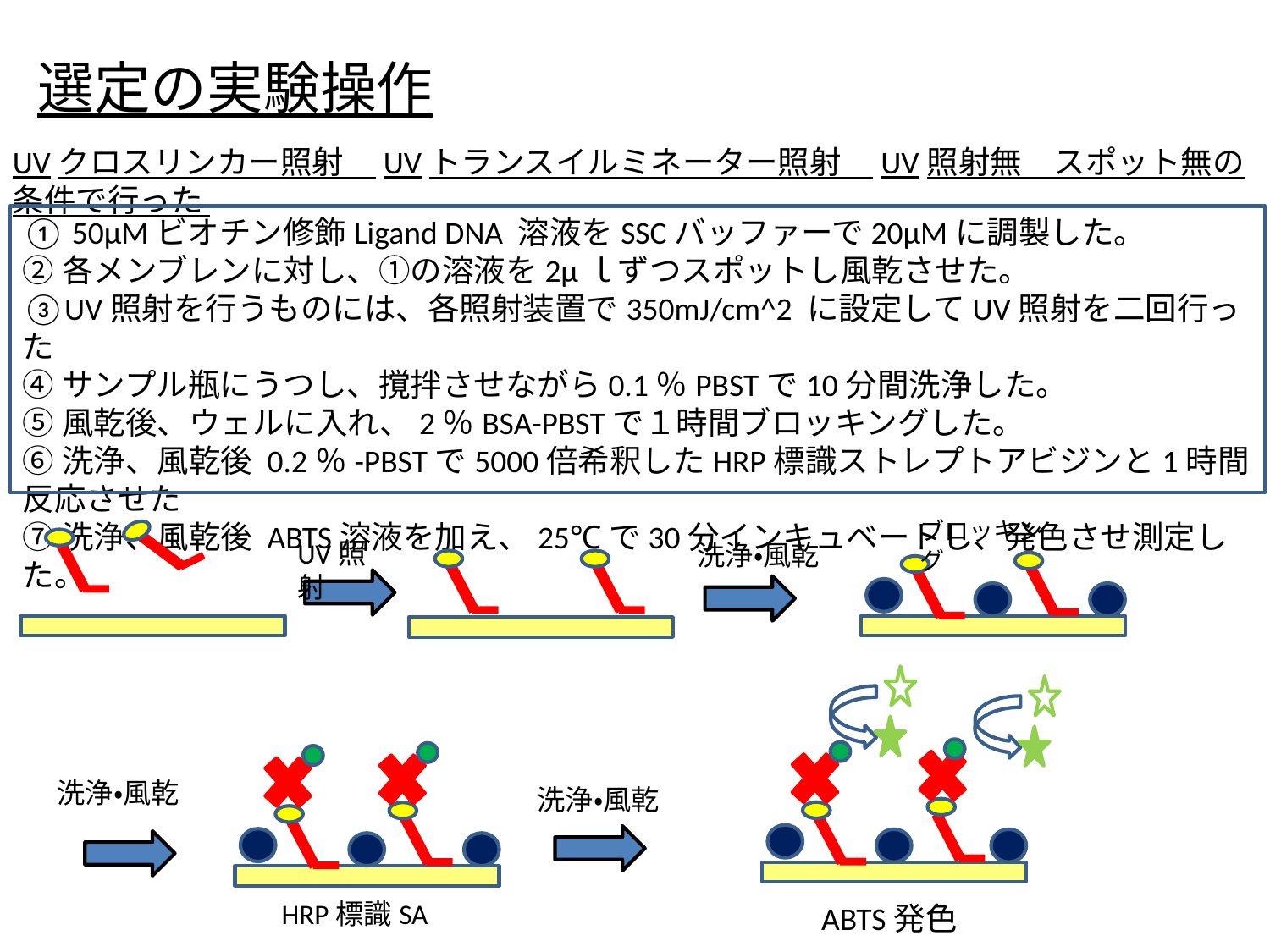

選定の実験操作
UVクロスリンカー照射　UVトランスイルミネーター照射　UV照射無　スポット無の条件で行った
① 50μMビオチン修飾Ligand DNA 溶液をSSCバッファーで20μMに調製した。
②各メンブレンに対し、①の溶液を2μｌずつスポットし風乾させた。
③UV照射を行うものには、各照射装置で350mJ/cm^2 に設定してUV照射を二回行った
④サンプル瓶にうつし、撹拌させながら0.1％PBSTで10分間洗浄した。
⑤風乾後、ウェルに入れ、2％BSA-PBSTで１時間ブロッキングした。
⑥洗浄、風乾後 0.2％-PBSTで5000倍希釈したHRP標識ストレプトアビジンと1時間反応させた
⑦洗浄、風乾後 ABTS溶液を加え、25℃で30分インキュベートし、発色させ測定した。

ブロッキング

UV照射
洗浄・風乾

洗浄・風乾
洗浄・風乾

HRP標識SA
ABTS発色